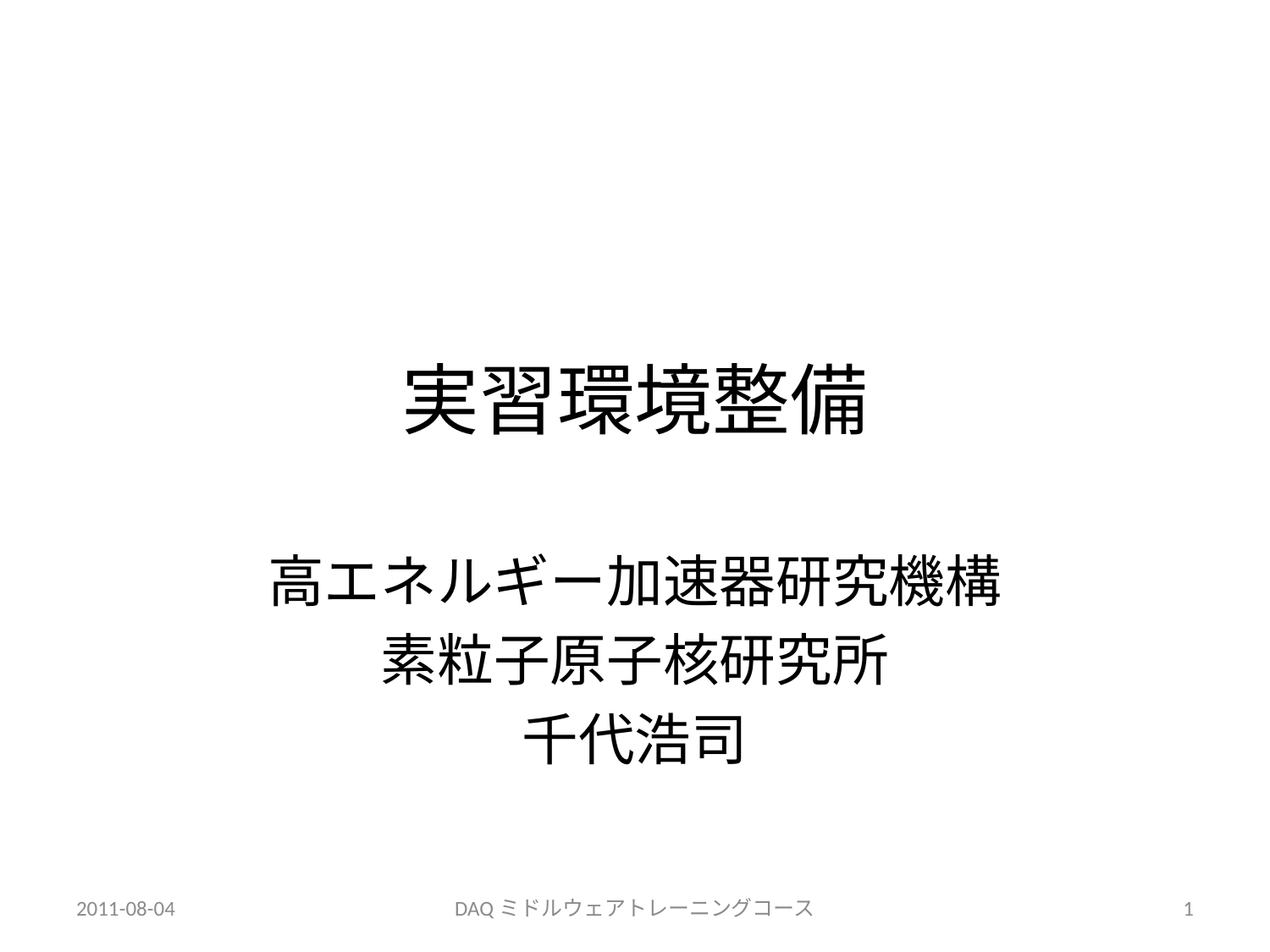

# 実習環境整備
高エネルギー加速器研究機構
素粒子原子核研究所
千代浩司
2011-08-04
DAQミドルウェアトレーニングコース
1